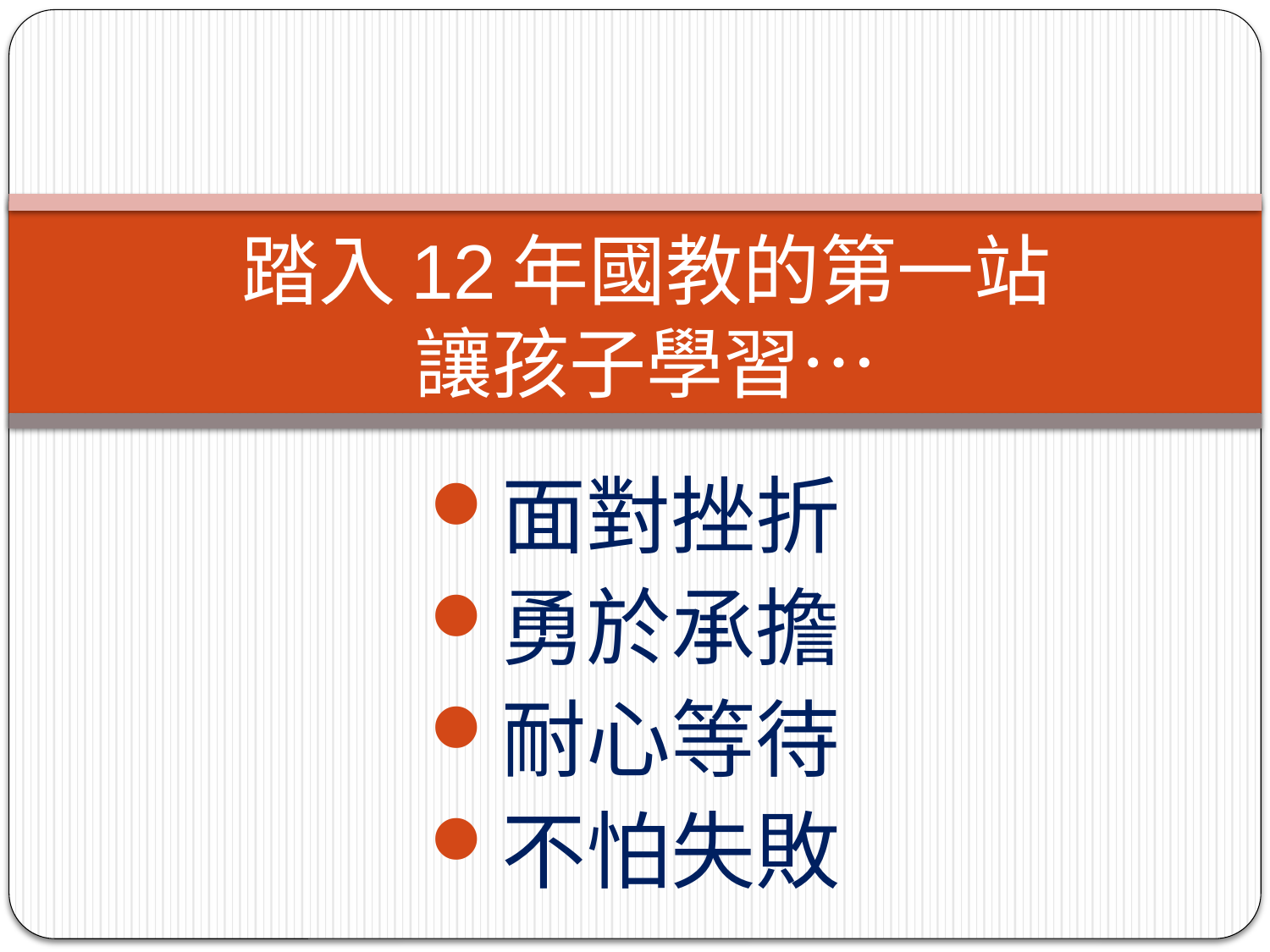

# 踏入12年國教的第一站 讓孩子學習…
面對挫折
勇於承擔
耐心等待
不怕失敗